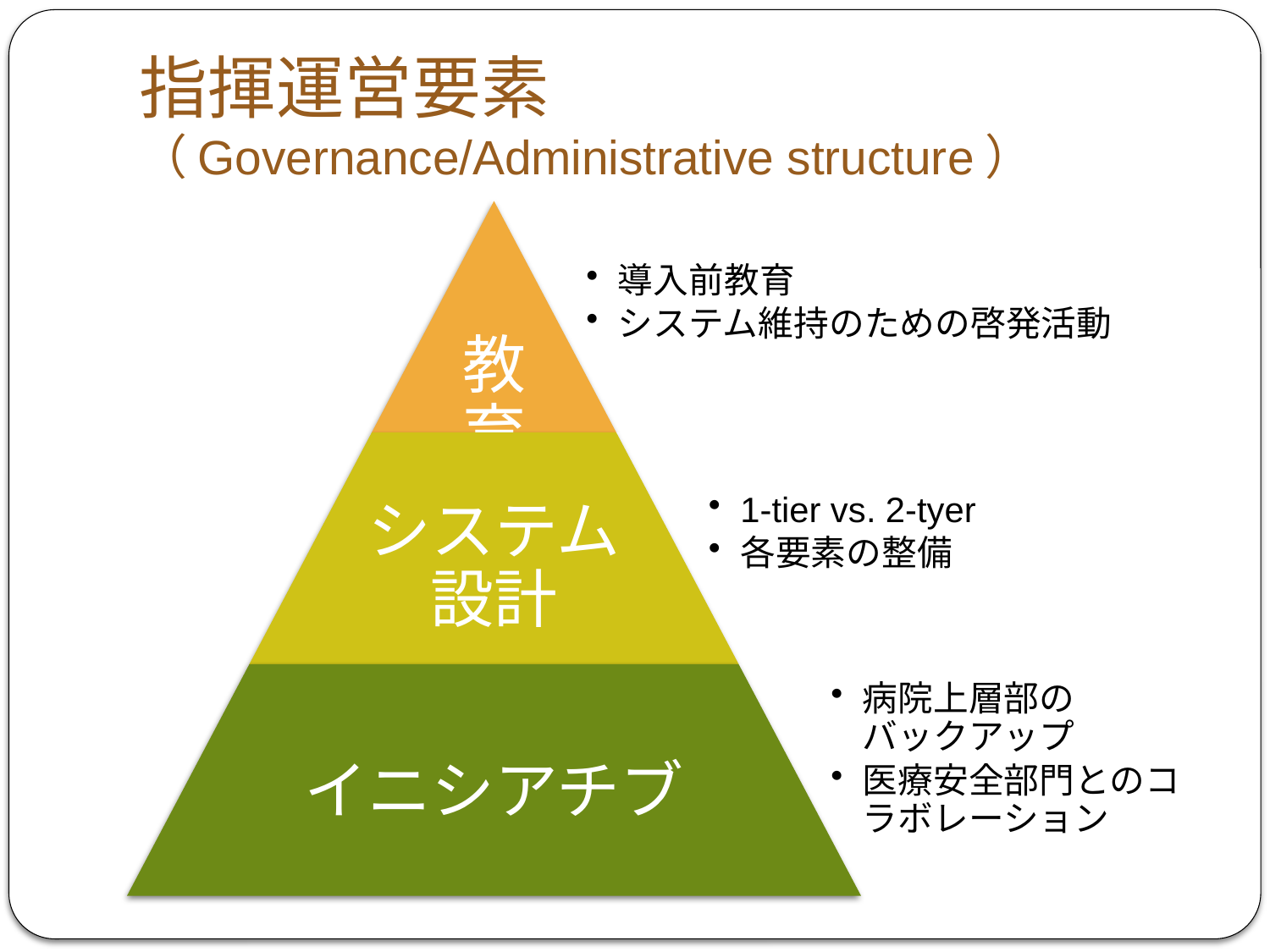

# 指揮運営要素 （Governance/Administrative structure）
導入前教育
システム維持のための啓発活動
教育
1-tier vs. 2-tyer
各要素の整備
システム設計
病院上層部の
バックアップ
医療安全部門とのコラボレーション
イニシアチブ